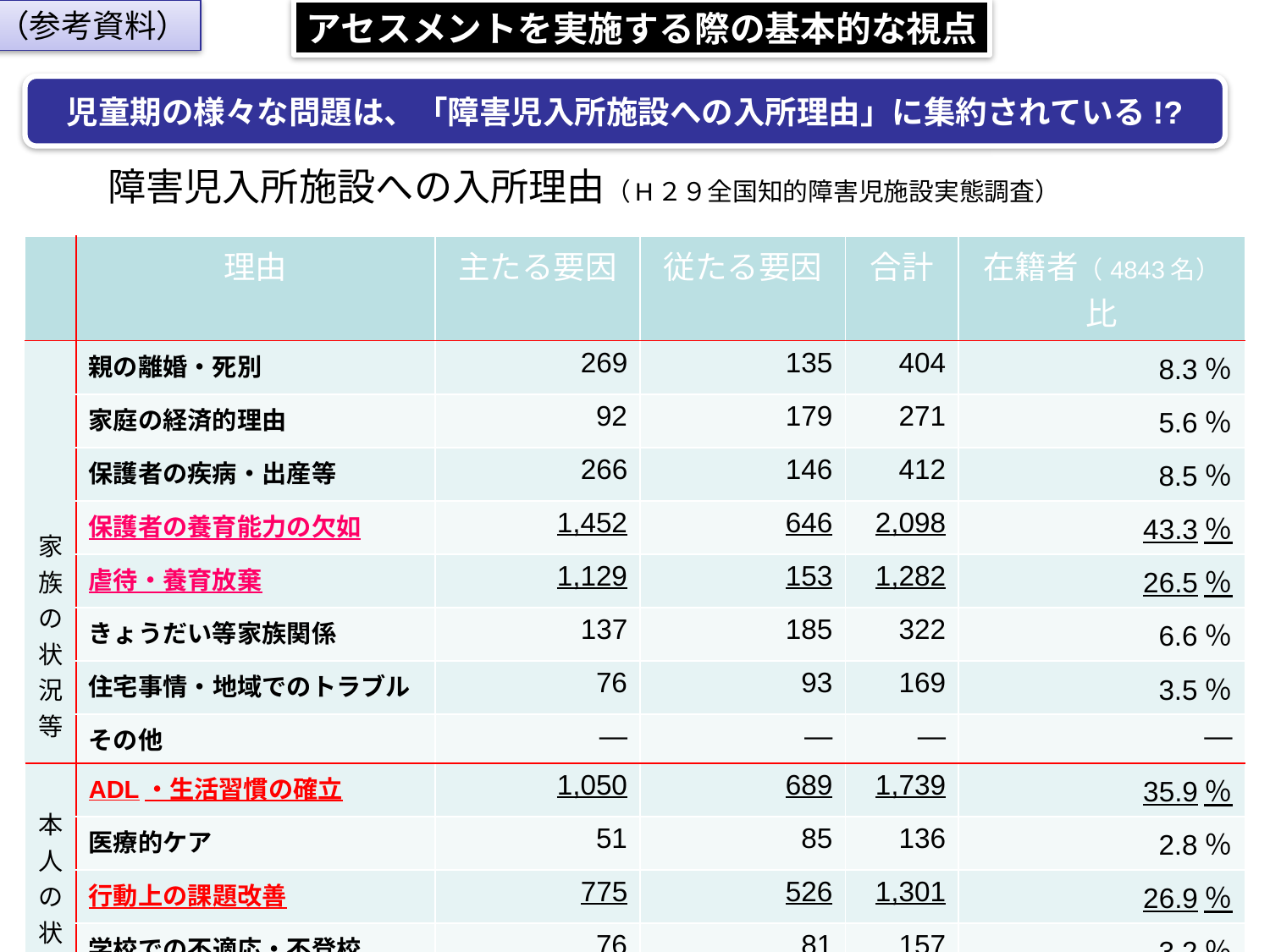

（参考資料）
アセスメントを実施する際の基本的な視点
児童期の様々な問題は、「障害児入所施設への入所理由」に集約されている!?
障害児入所施設への入所理由（H２９全国知的障害児施設実態調査）

|  | 理由 | 主たる要因 | 従たる要因 | 合計 | 在籍者（4843名）比 |
| --- | --- | --- | --- | --- | --- |
| 家族の状況等 | 親の離婚・死別 | 269 | 135 | 404 | 8.3％ |
|  | 家庭の経済的理由 | 92 | 179 | 271 | 5.6％ |
|  | 保護者の疾病・出産等 | 266 | 146 | 412 | 8.5％ |
|  | 保護者の養育能力の欠如 | 1,452 | 646 | 2,098 | 43.3％ |
|  | 虐待・養育放棄 | 1,129 | 153 | 1,282 | 26.5％ |
|  | きょうだい等家族関係 | 137 | 185 | 322 | 6.6％ |
|  | 住宅事情・地域でのトラブル | 76 | 93 | 169 | 3.5％ |
|  | その他 | ― | ― | ― | ― |
| 本人の状況等 | ADL・生活習慣の確立 | 1,050 | 689 | 1,739 | 35.9％ |
|  | 医療的ケア | 51 | 85 | 136 | 2.8％ |
|  | 行動上の課題改善 | 775 | 526 | 1,301 | 26.9％ |
|  | 学校での不適応・不登校 | 76 | 81 | 157 | 3.2％ |
|  | 学校就学・通学 | 484 | 265 | 749 | 15.5％ |
|  | その他 | 149 | 91 | 240 | 5.0％ |